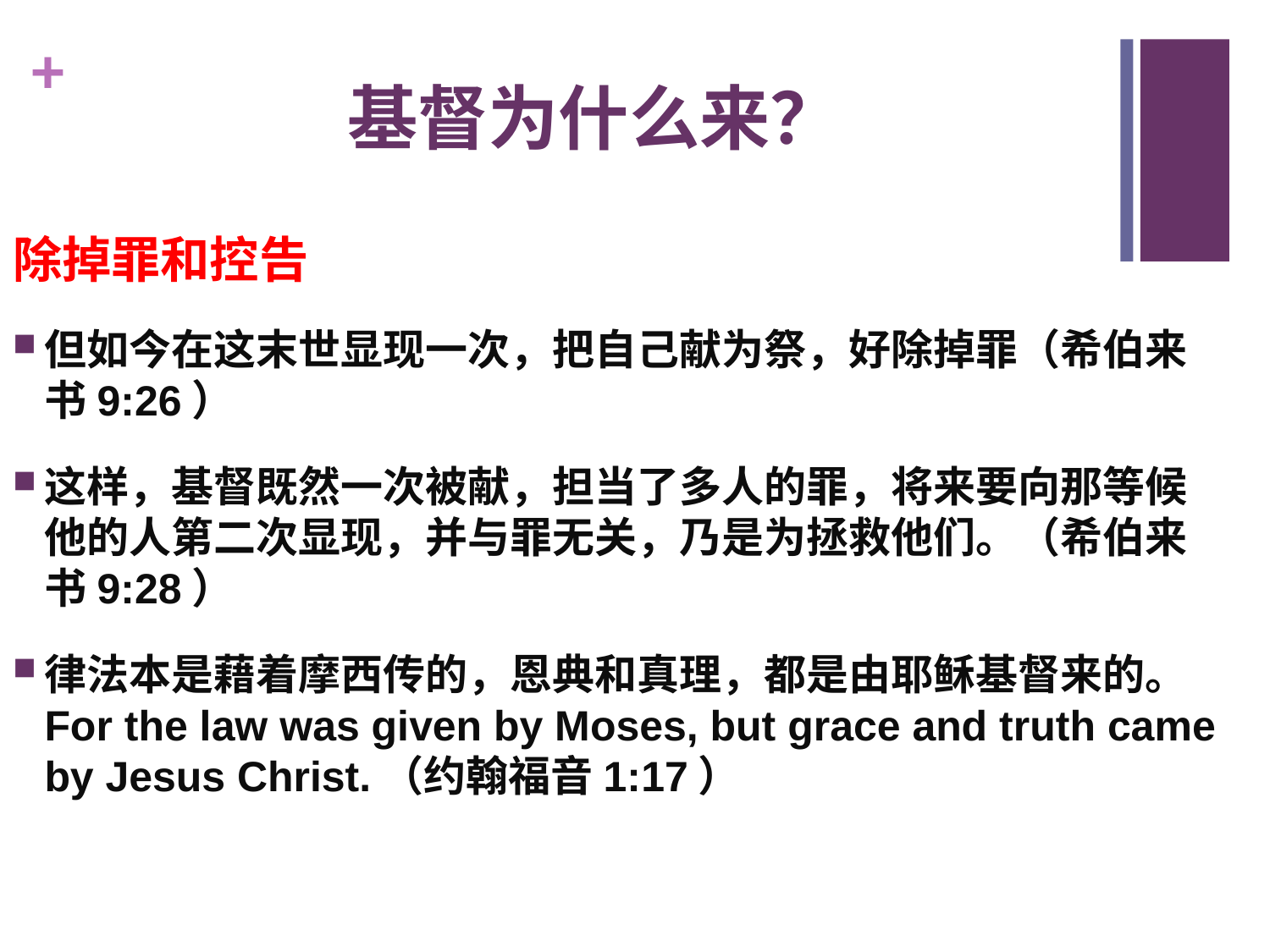

# 基督为什么来？
除掉罪和控告
但如今在这末世显现一次，把自己献为祭，好除掉罪（希伯来书9:26）
这样，基督既然一次被献，担当了多人的罪，将来要向那等候他的人第二次显现，并与罪无关，乃是为拯救他们。（希伯来书9:28）
律法本是藉着摩西传的，恩典和真理，都是由耶稣基督来的。
For the law was given by Moses, but grace and truth came by Jesus Christ.（约翰福音1:17）